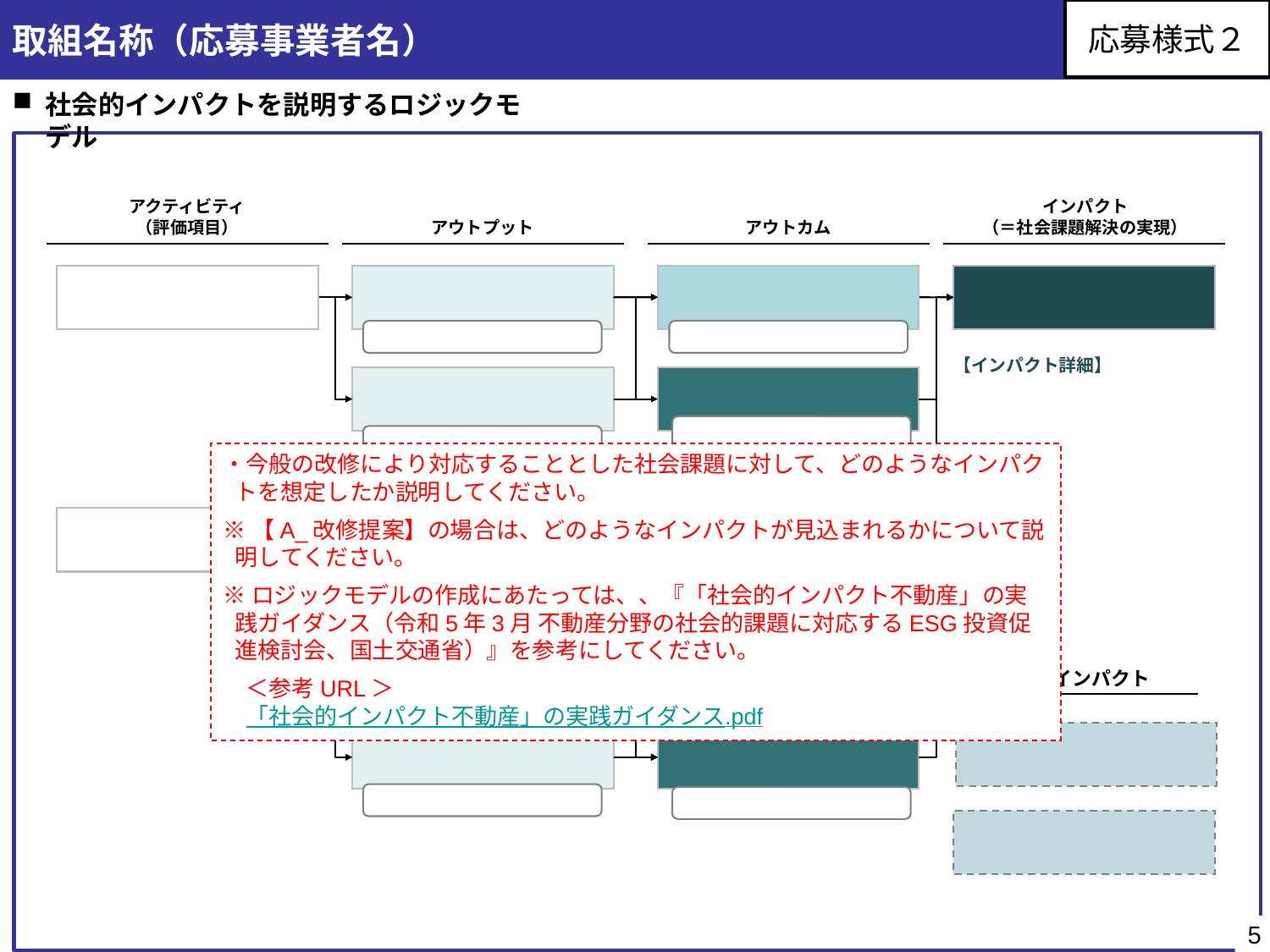

取組名称（応募事業者名）
応募様式２
社会的インパクトを説明するロジックモデル

アクティビティ
（評価項目）
アウトプット
アウトカム
インパクト
（＝社会課題解決の実現）

【インパクト詳細】

・今般の改修により対応することとした社会課題に対して、どのようなインパクトを想定したか説明してください。
※【A_改修提案】の場合は、どのようなインパクトが見込まれるかについて説明してください。
※ロジックモデルの作成にあたっては、、『「社会的インパクト不動産」の実践ガイダンス（令和5年3月 不動産分野の社会的課題に対応するESG投資促進検討会、国土交通省）』を参考にしてください。
　＜参考URL＞
　「社会的インパクト不動産」の実践ガイダンス.pdf

関連インパクト

5